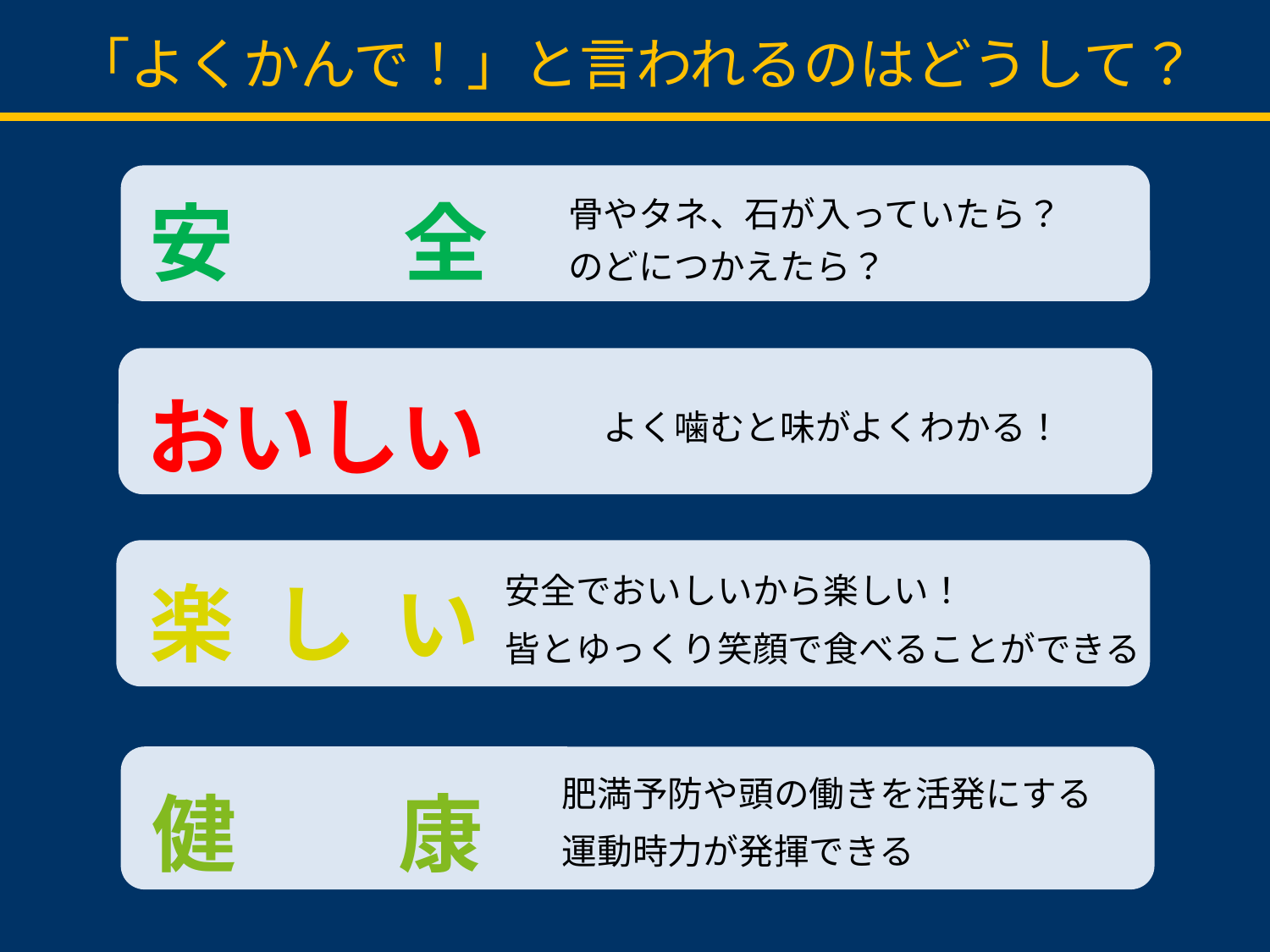

「よくかんで！」と言われるのはどうして？

骨やタネ、石が入っていたら？
のどにつかえたら？
安　　全

おいしい
よく噛むと味がよくわかる！

安全でおいしいから楽しい！
皆とゆっくり笑顔で食べることができる
楽  し  い

肥満予防や頭の働きを活発にする
運動時力が発揮できる
健　    康